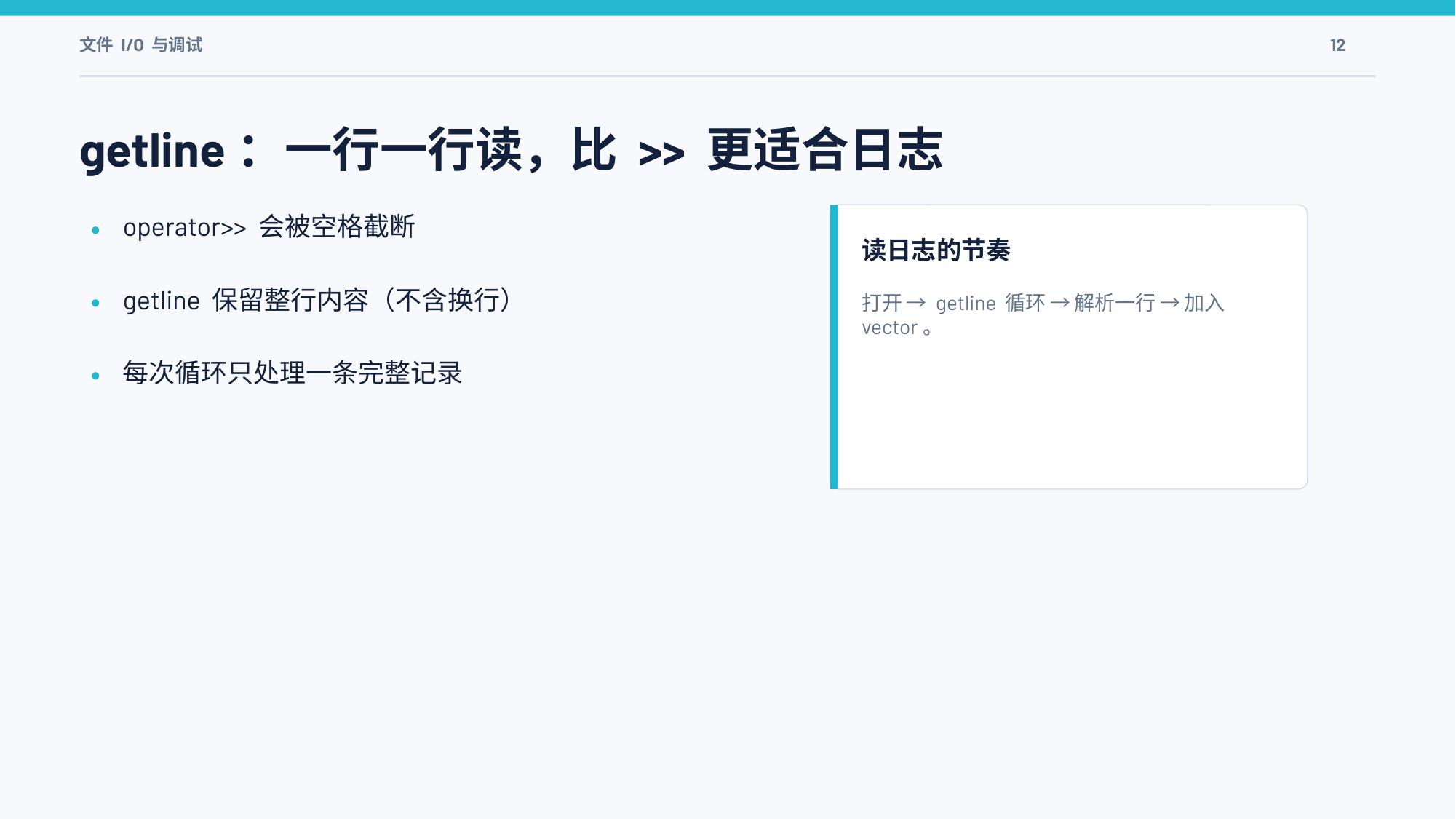

文件 I/O 与调试
12

getline：一行一行读，比 >> 更适合日志

•
operator>> 会被空格截断
读日志的节奏
•
getline 保留整行内容（不含换行）
打开 → getline 循环 → 解析一行 → 加入 vector。
•
每次循环只处理一条完整记录